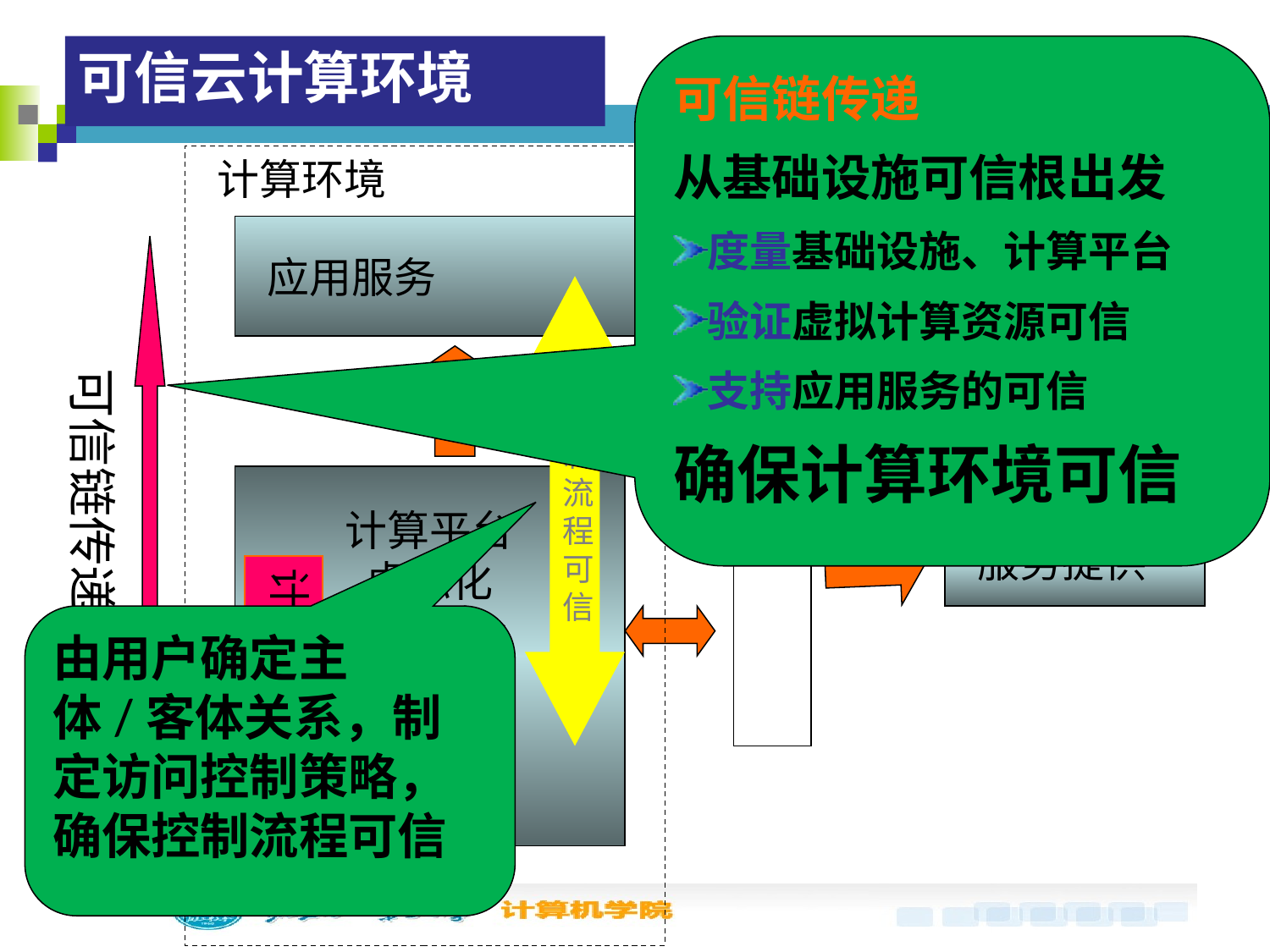

可信云计算环境
可信链传递

从基础设施可信根出发

度量基础设施、计算平台

验证虚拟计算资源可信

支持应用服务的可信

确保计算环境可信
 计算环境

 应用服务

计算平台
虚拟化

基础设施
（可信根）
计算节点

可信接入平台
控
制
流
程
可
信

 用户服务请求

可信链传递
 服务提供

由用户确定主体/客体关系，制定访问控制策略，确保控制流程可信

16